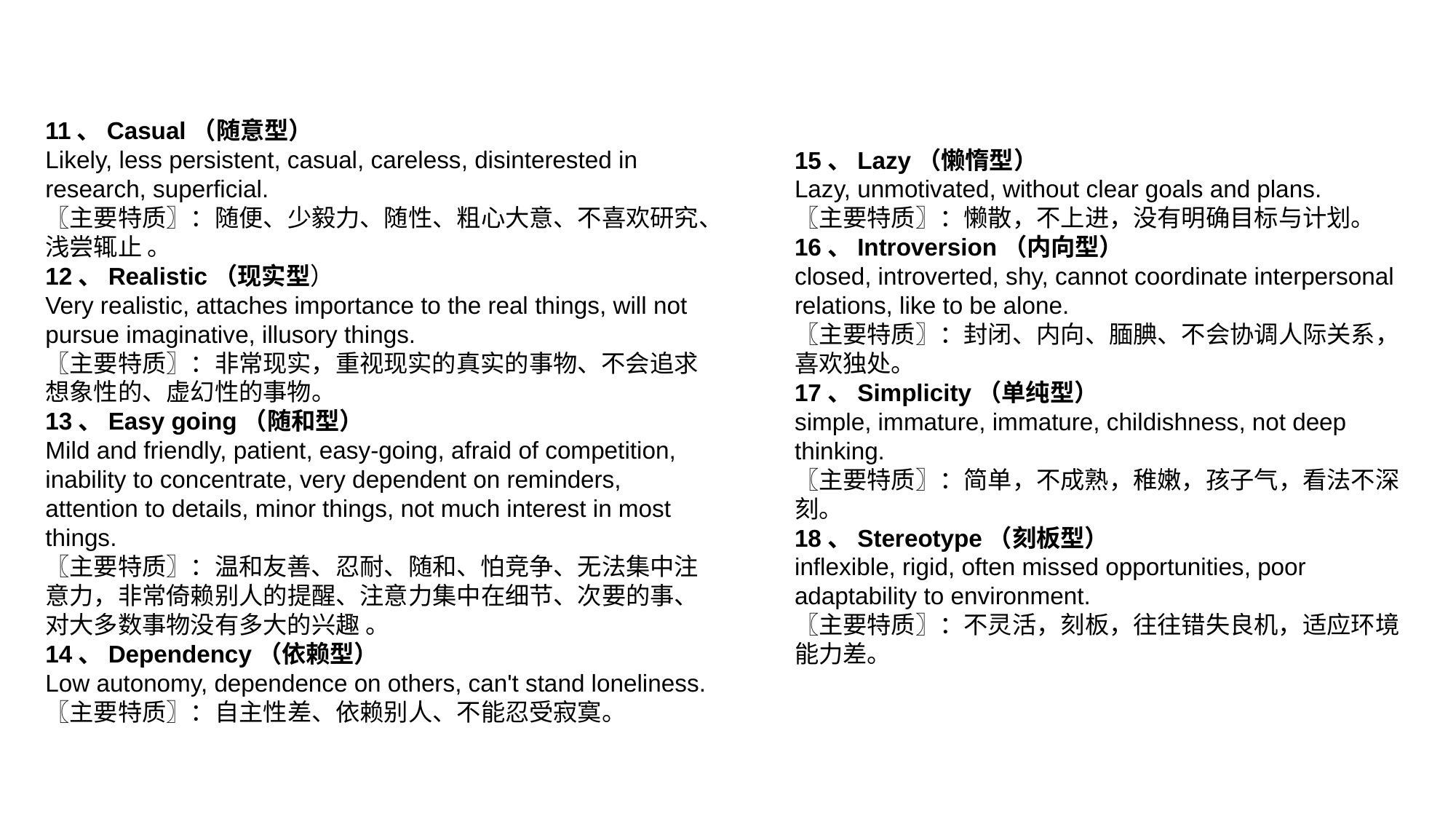

11、Casual（随意型）
Likely, less persistent, casual, careless, disinterested in research, superficial.
〖主要特质〗：随便、少毅力、随性、粗心大意、不喜欢研究、浅尝辄止 。
12、Realistic（现实型）
Very realistic, attaches importance to the real things, will not pursue imaginative, illusory things.
〖主要特质〗：非常现实，重视现实的真实的事物、不会追求想象性的、虚幻性的事物。
13、Easy going（随和型）
Mild and friendly, patient, easy-going, afraid of competition, inability to concentrate, very dependent on reminders, attention to details, minor things, not much interest in most things.
〖主要特质〗：温和友善、忍耐、随和、怕竞争、无法集中注意力，非常倚赖别人的提醒、注意力集中在细节、次要的事、对大多数事物没有多大的兴趣 。
14、Dependency（依赖型）
Low autonomy, dependence on others, can't stand loneliness.
〖主要特质〗：自主性差、依赖别人、不能忍受寂寞。
15、Lazy（懒惰型）
Lazy, unmotivated, without clear goals and plans.
〖主要特质〗：懒散，不上进，没有明确目标与计划。
16、Introversion（内向型）
closed, introverted, shy, cannot coordinate interpersonal relations, like to be alone.
〖主要特质〗：封闭、内向、腼腆、不会协调人际关系，喜欢独处。
17、Simplicity（单纯型）
simple, immature, immature, childishness, not deep thinking.
〖主要特质〗：简单，不成熟，稚嫩，孩子气，看法不深刻。
18、Stereotype（刻板型）
inflexible, rigid, often missed opportunities, poor adaptability to environment.
〖主要特质〗：不灵活，刻板，往往错失良机，适应环境能力差。